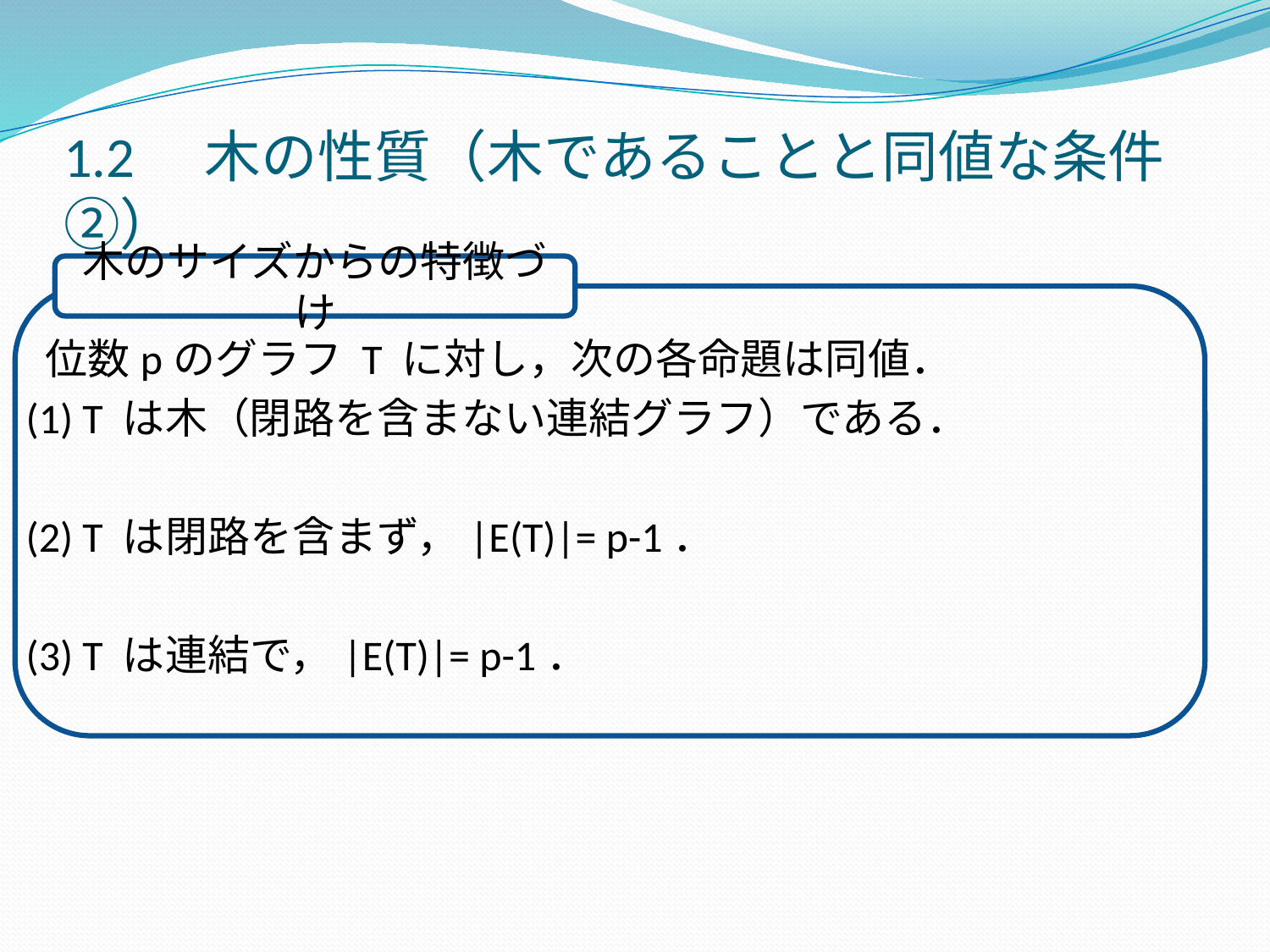

# 1.2　木の性質（木であることと同値な条件②）
木のサイズからの特徴づけ

 位数pのグラフ T に対し，次の各命題は同値．
(1) T は木（閉路を含まない連結グラフ）である．

(2) T は閉路を含まず，|E(T)|= p-1．

(3) T は連結で，|E(T)|= p-1．